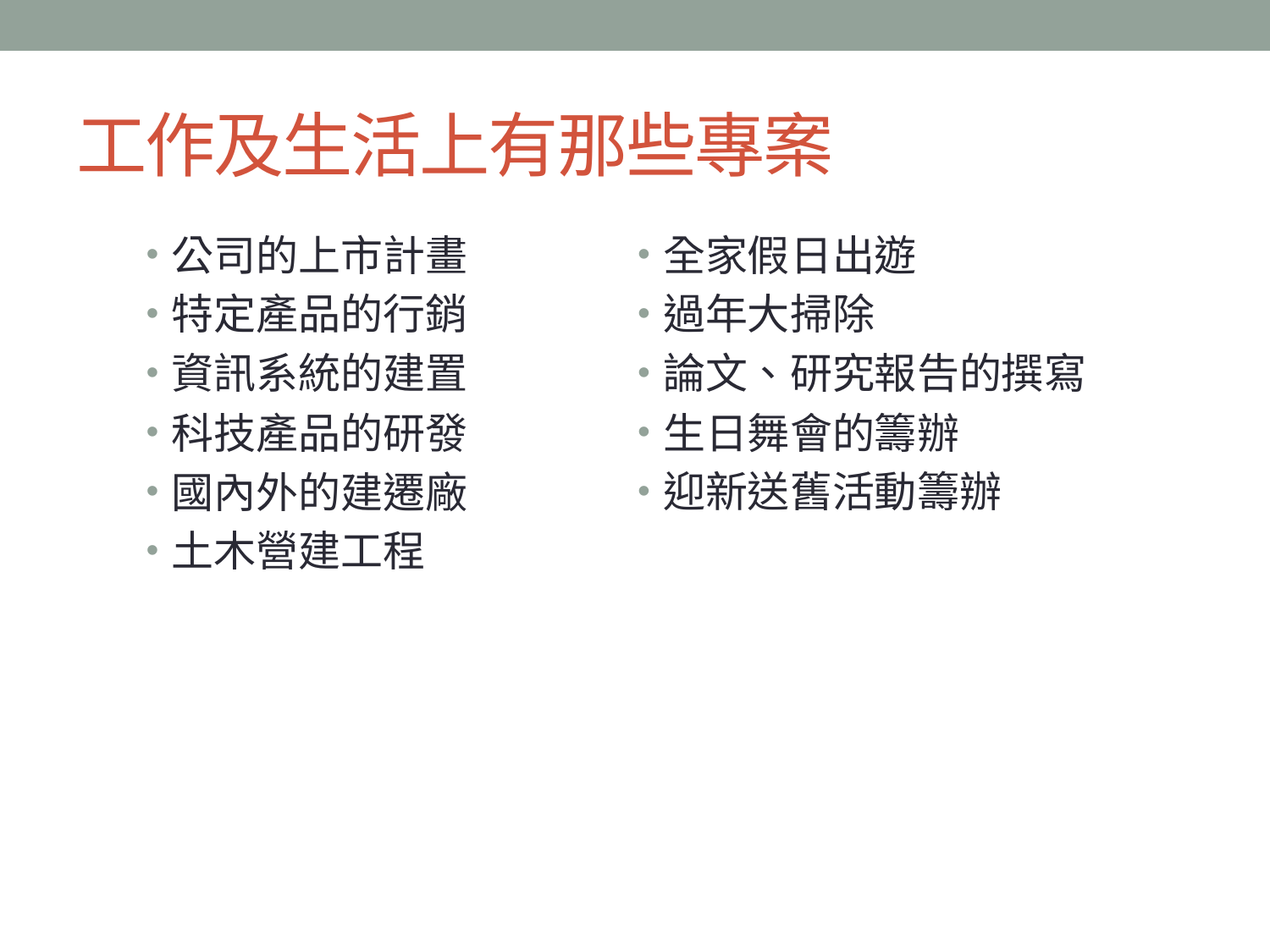

# 工作及生活上有那些專案
全家假日出遊
過年大掃除
論文、研究報告的撰寫
生日舞會的籌辦
迎新送舊活動籌辦
公司的上市計畫
特定產品的行銷
資訊系統的建置
科技產品的研發
國內外的建遷廠
土木營建工程